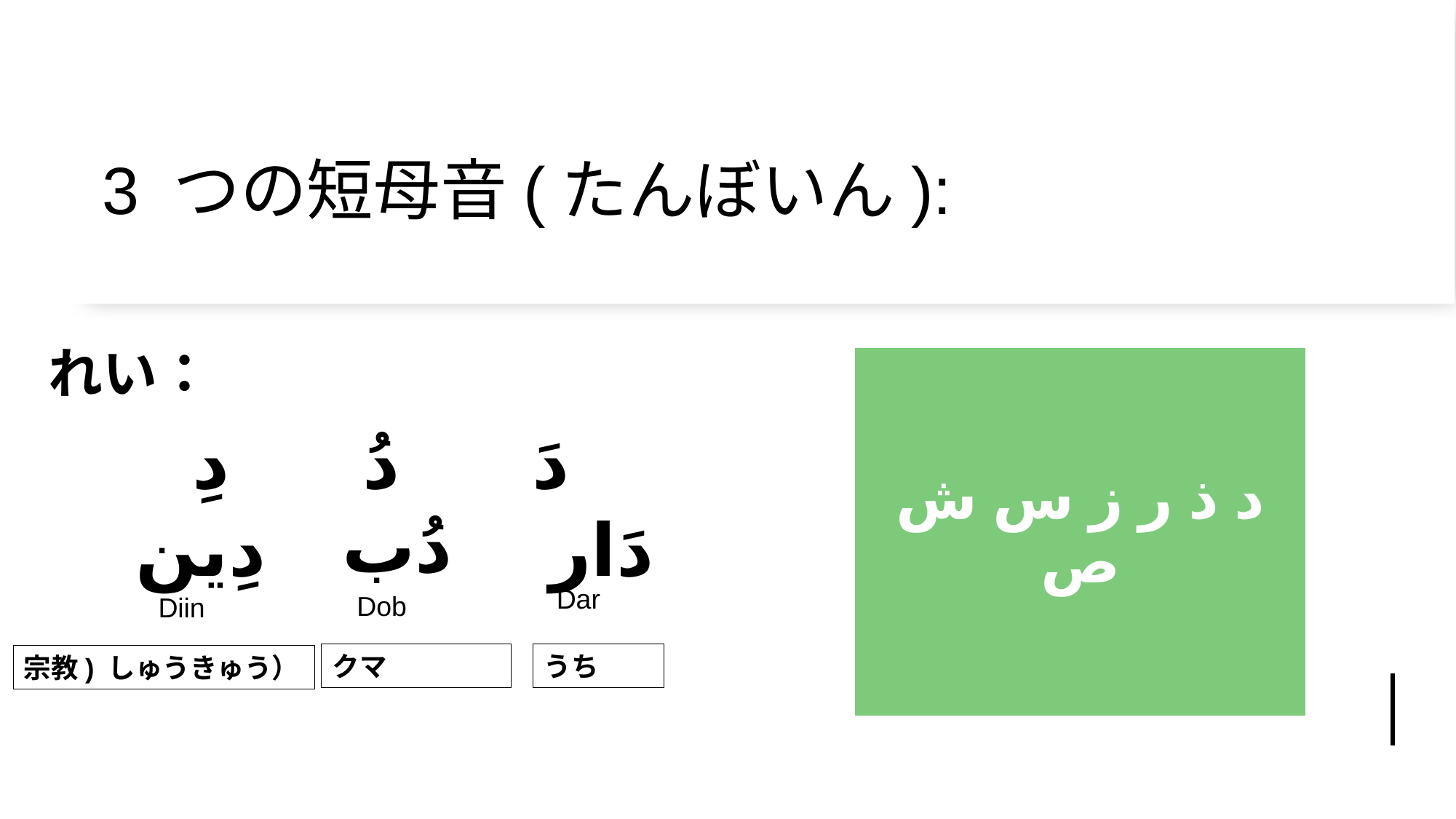

# 3 つの短母音(たんぼいん):
れい：

د ذ ر ز س ش ص
   دَ       دُ       دِ
دَار               دِين

دُب
Dar
Dob
Diin
クマ
うち
宗教) しゅうきゅう）